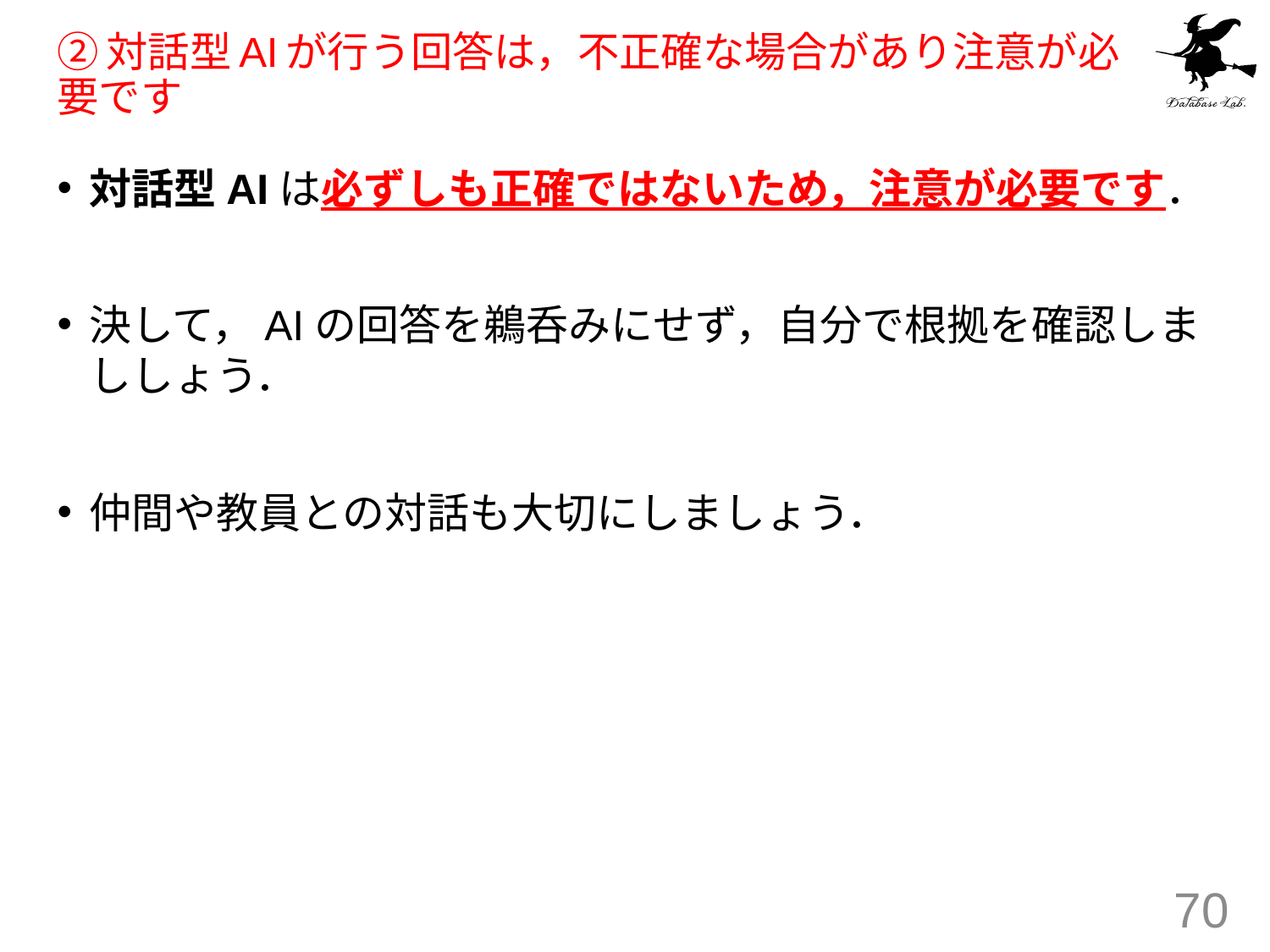

# ②対話型AIが行う回答は，不正確な場合があり注意が必要です
対話型AIは必ずしも正確ではないため，注意が必要です．

決して，AIの回答を鵜呑みにせず，自分で根拠を確認しまししょう．

仲間や教員との対話も大切にしましょう．
70